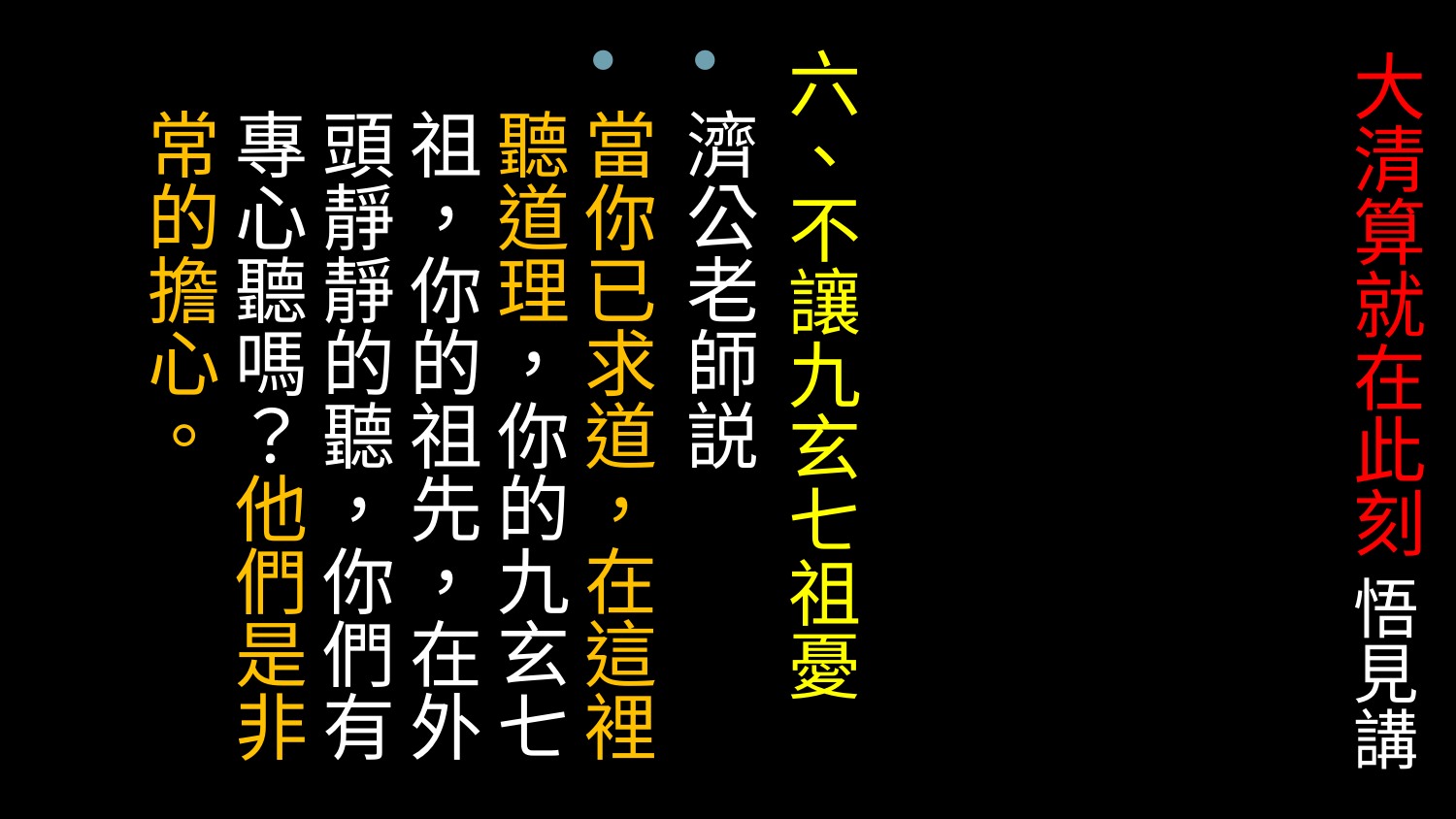

六、不讓九玄七祖憂
濟公老師説
當你已求道，在這裡聽道理，你的九玄七祖，你的祖先，在外頭靜靜的聽，你們有專心聽嗎？他們是非常的擔心。

# 大清算就在此刻 悟見講